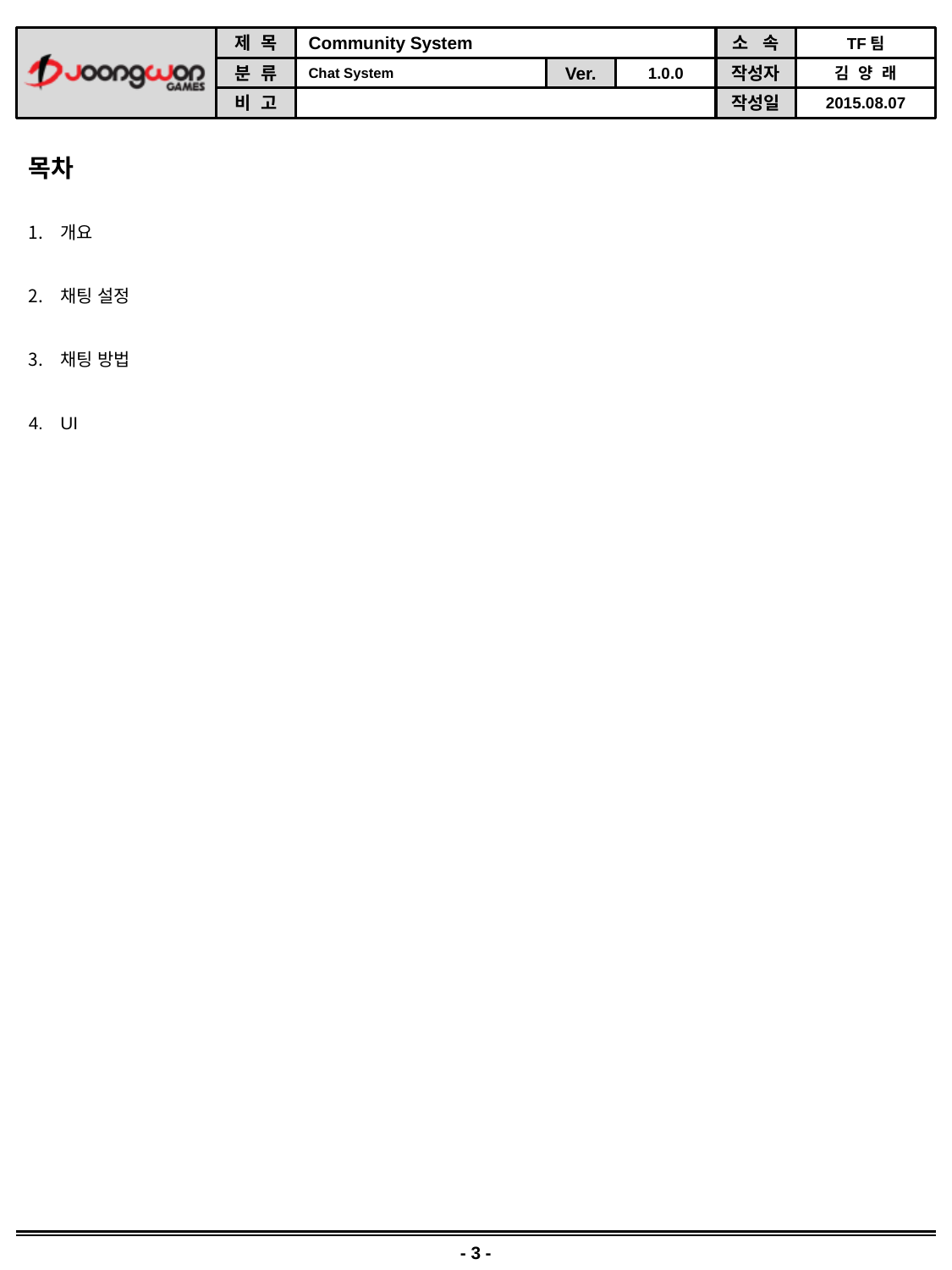

목차
개요

채팅 설정

채팅 방법

UI
- 3 -